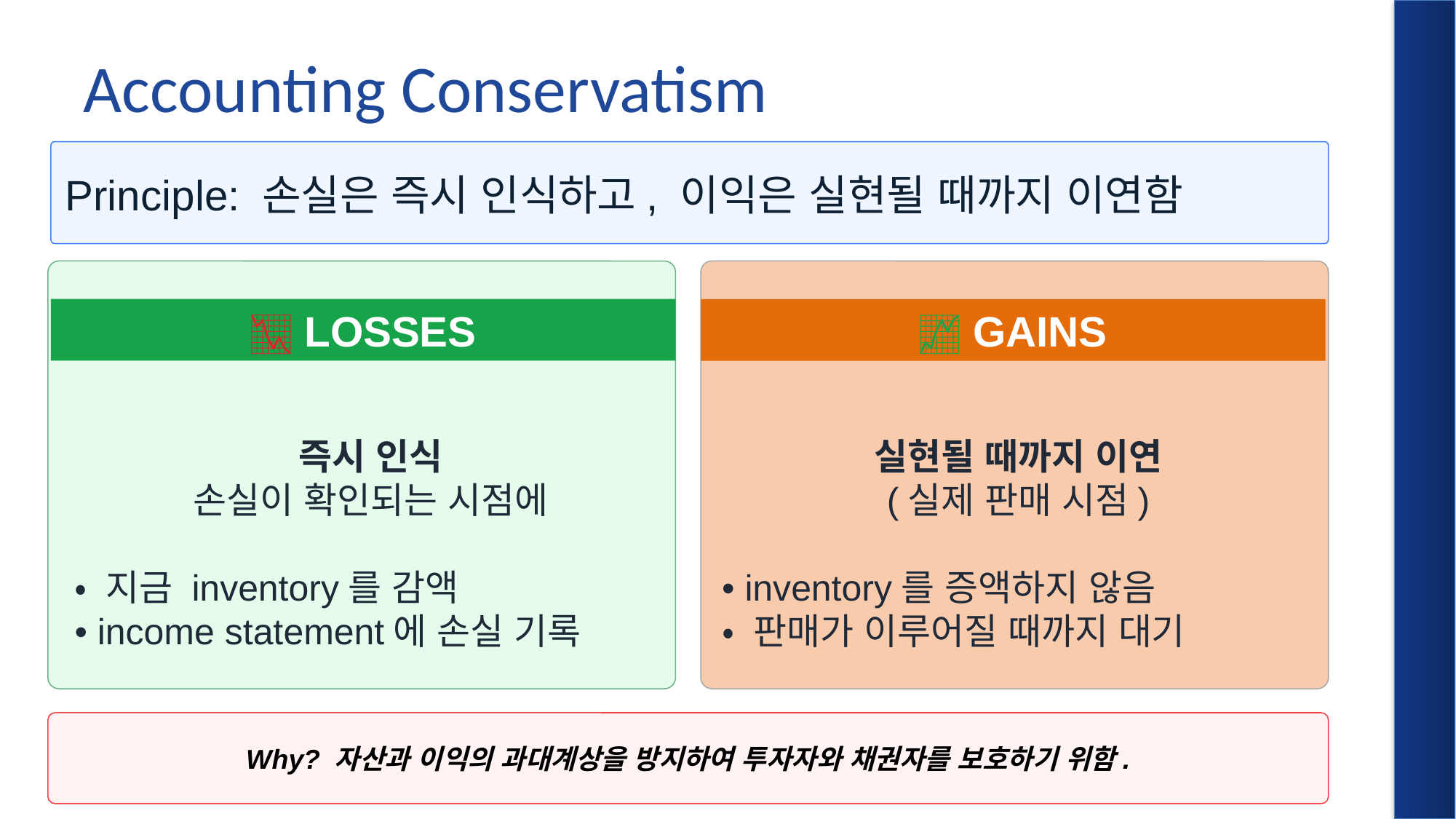

# Accounting Conservatism

Principle: 손실은 즉시 인식하고, 이익은 실현될 때까지 이연함

📉 LOSSES
📈 GAINS
즉시 인식
손실이 확인되는 시점에

• 지금 inventory를 감액
• income statement에 손실 기록
실현될 때까지 이연
(실제 판매 시점)

• inventory를 증액하지 않음
• 판매가 이루어질 때까지 대기

Why? 자산과 이익의 과대계상을 방지하여 투자자와 채권자를 보호하기 위함.